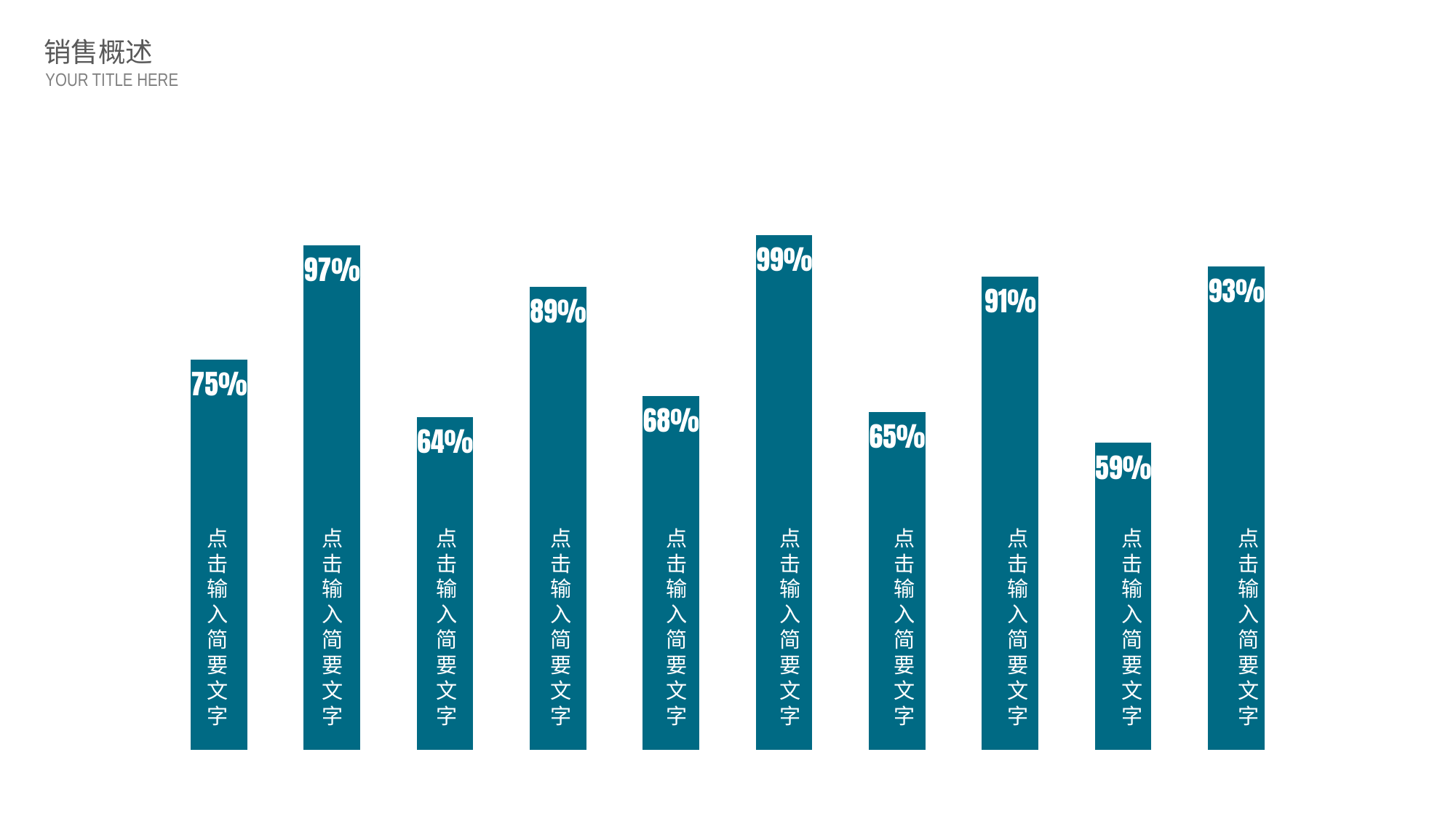

销售概述
YOUR TITLE HERE

### Chart

| Category | 系列 1 | 系列 2 |
|---|---|---|
| 类别 1 | 0.75 | 0.25 |
| 类别 2 | 0.97 | 0.03 |
| 类别 3 | 0.64 | 0.36 |
| 类别 4 | 0.89 | 0.11 |
| 类别 5 | 0.68 | 0.32 |
| 类别 6 | 0.99 | 0.01 |
| 类别 7 | 0.65 | 0.35 |
| 类别 8 | 0.91 | 0.09 |
| 类别 9 | 0.59 | 0.41 |
| 类别 10 | 0.93 | 0.07 |
点击输入简要
文字
点击输入简要
文字
点击输入简要
文字
点击输入简要
文字
点击输入简要
文字
点击输入简要
文字
点击输入简要
文字
点击输入简要
文字
点击输入简要
文字
点击输入简要
文字